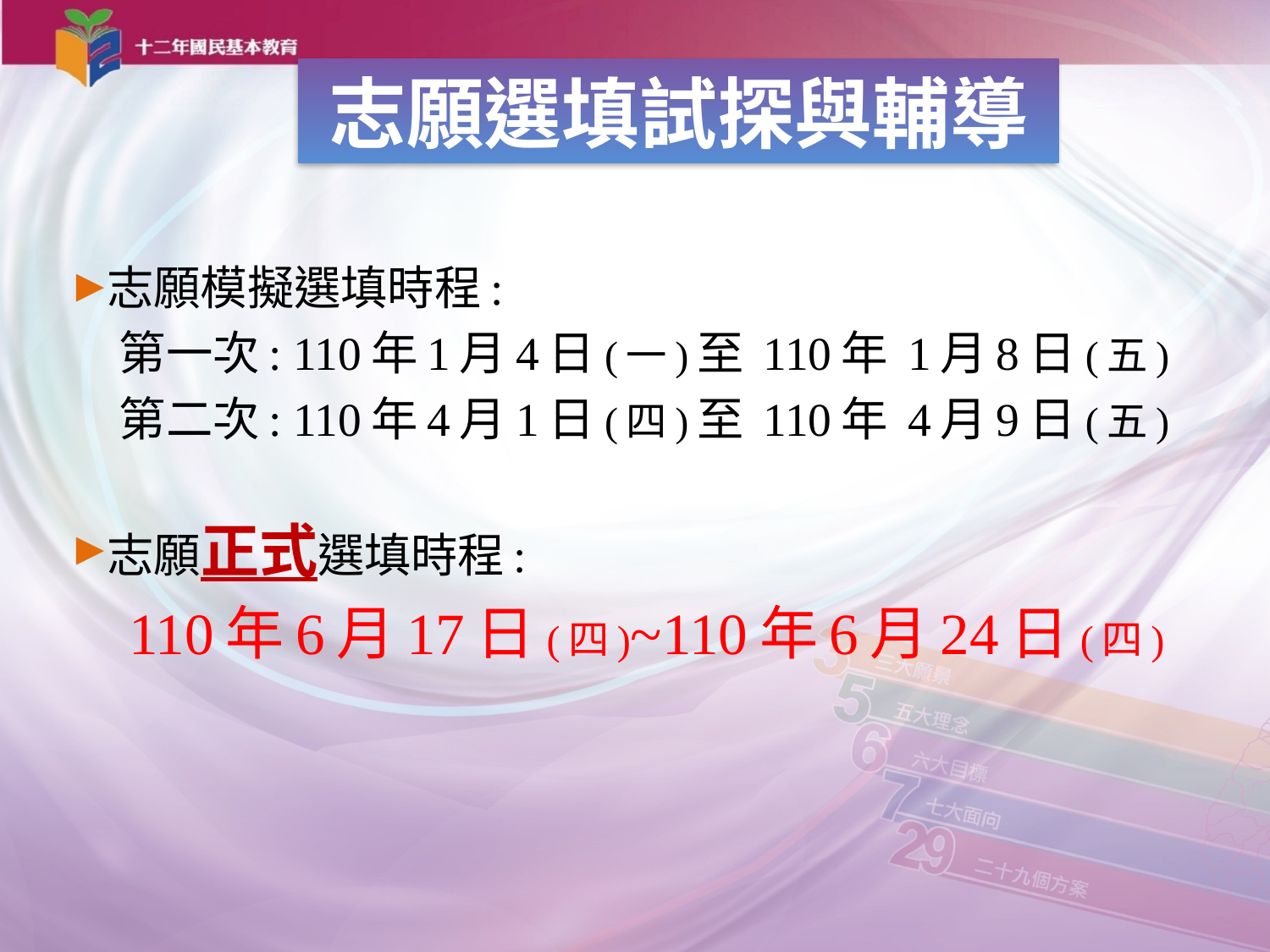

志願選填試探與輔導

志願模擬選填時程:
    第一次: 110年1月4日(一)至 110年 1月8日(五)
    第二次: 110年4月1日(四)至 110年 4月9日(五)

志願正式選填時程:
     110年6月17日(四)~110年6月24日(四)